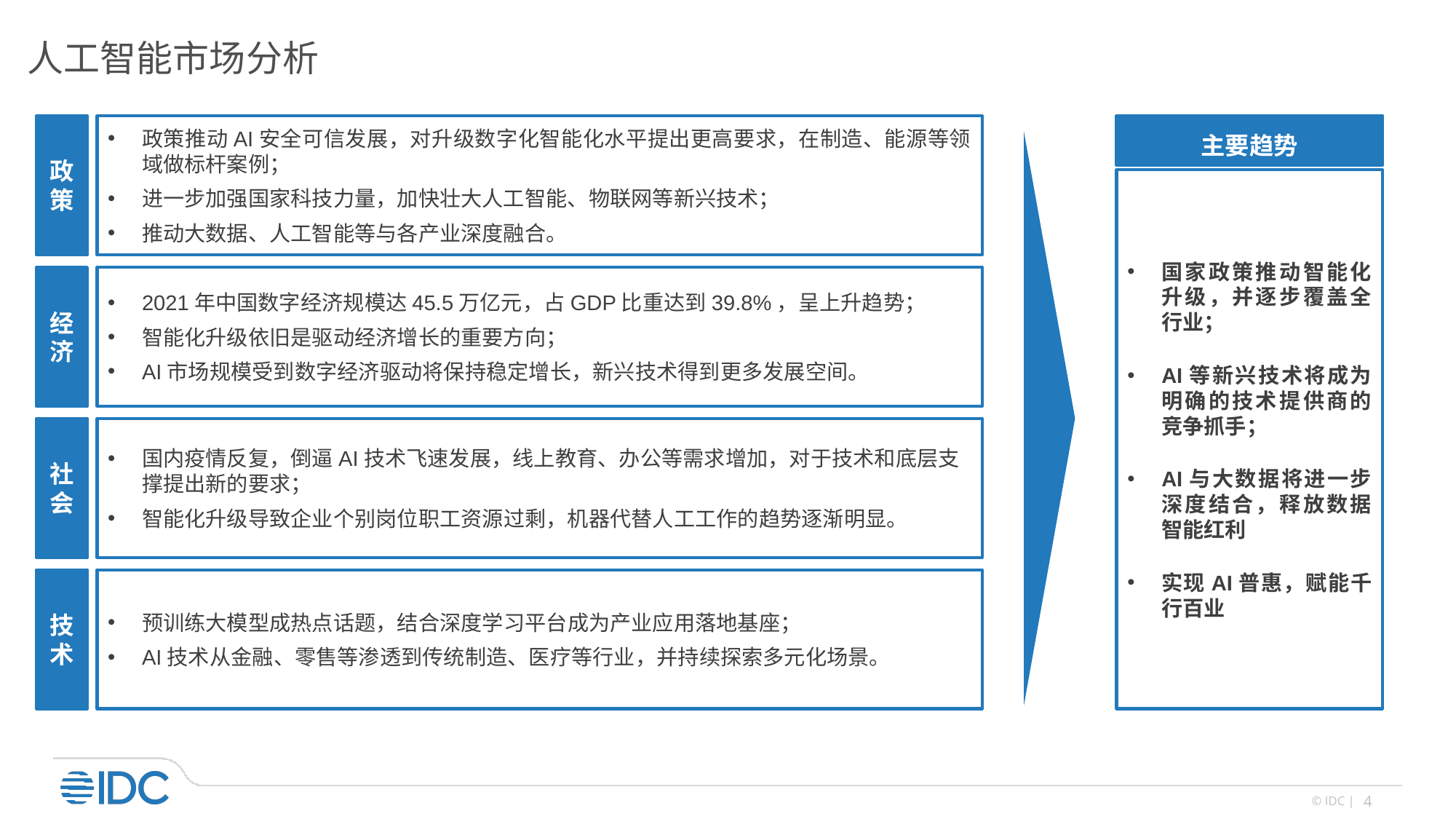

# 人工智能市场分析
政策
政策推动AI安全可信发展，对升级数字化智能化水平提出更高要求，在制造、能源等领域做标杆案例；
进一步加强国家科技力量，加快壮大人工智能、物联网等新兴技术；
推动大数据、人工智能等与各产业深度融合。
主要趋势
国家政策推动智能化升级，并逐步覆盖全行业；
AI等新兴技术将成为明确的技术提供商的竞争抓手；
AI与大数据将进一步深度结合，释放数据智能红利
实现AI普惠，赋能千行百业
2021年中国数字经济规模达45.5万亿元，占GDP比重达到39.8%，呈上升趋势；
智能化升级依旧是驱动经济增长的重要方向；
AI市场规模受到数字经济驱动将保持稳定增长，新兴技术得到更多发展空间。
经济

国内疫情反复，倒逼AI技术飞速发展，线上教育、办公等需求增加，对于技术和底层支撑提出新的要求；
智能化升级导致企业个别岗位职工资源过剩，机器代替人工工作的趋势逐渐明显。
社会
技术
预训练大模型成热点话题，结合深度学习平台成为产业应用落地基座；
AI技术从金融、零售等渗透到传统制造、医疗等行业，并持续探索多元化场景。